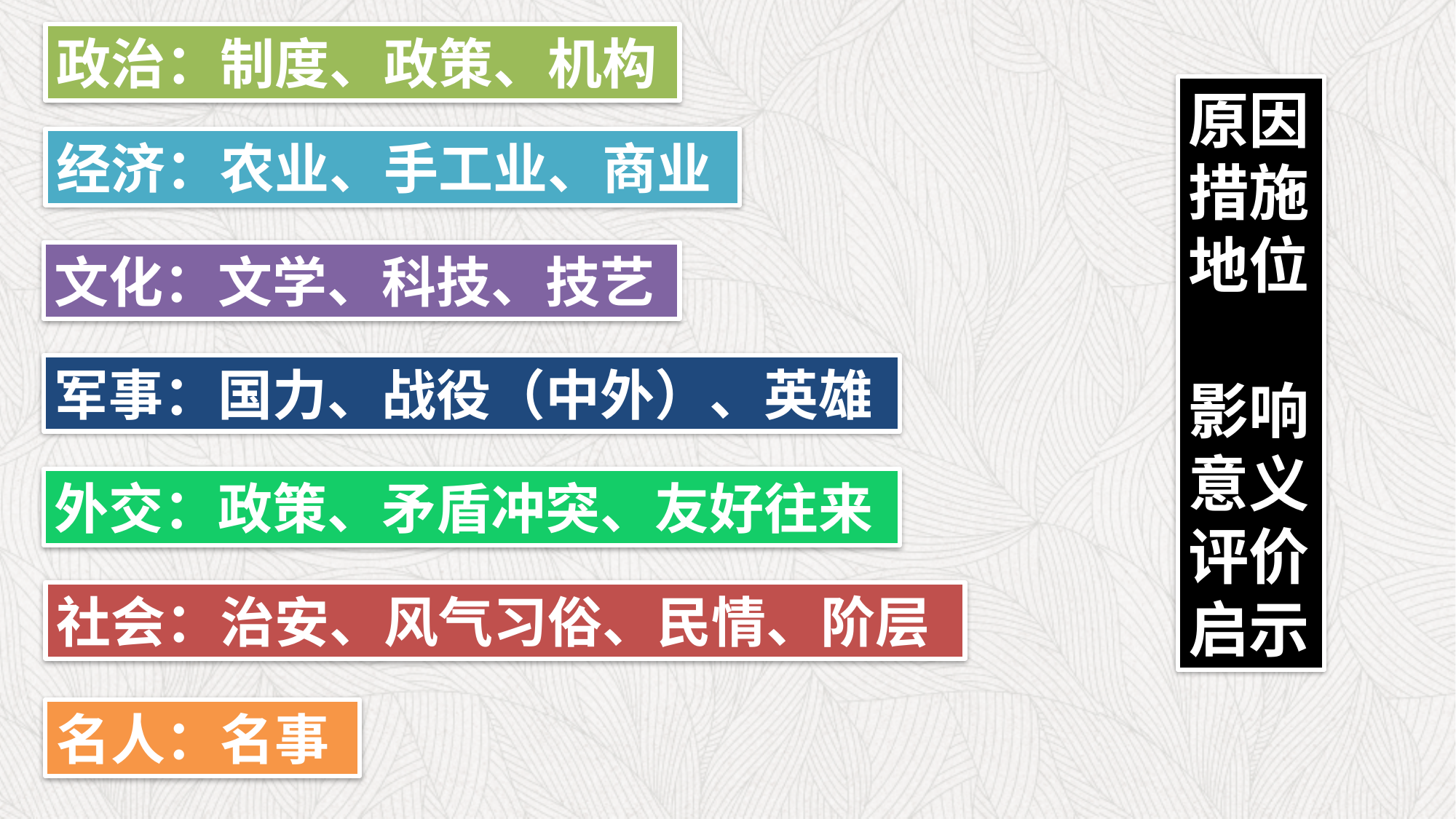

政治：制度、政策、机构
原因
措施
地位

影响
意义
评价
启示
经济：农业、手工业、商业
文化：文学、科技、技艺
军事：国力、战役（中外）、英雄
外交：政策、矛盾冲突、友好往来
社会：治安、风气习俗、民情、阶层
名人：名事